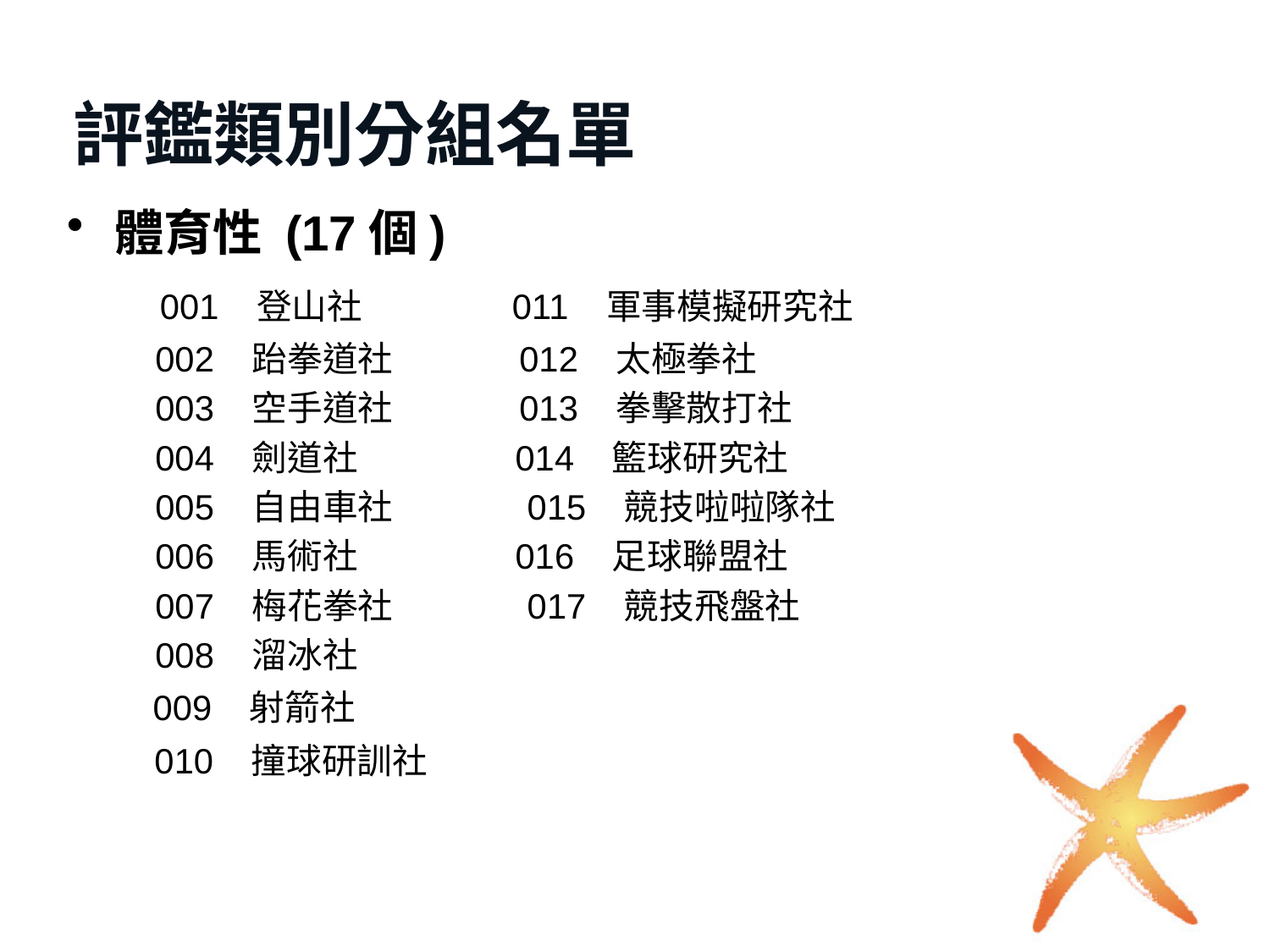

# 評鑑類別分組名單
體育性 (17個)
      001   登山社                  011   軍事模擬研究社
        002   跆拳道社               012   太極拳社
        003   空手道社               013   拳擊散打社
        004   劍道社                   014   籃球研究社
        005   自由車社                015   競技啦啦隊社
        006   馬術社                   016   足球聯盟社
        007   梅花拳社                017   競技飛盤社
        008   溜冰社
           009   射箭社
         010   撞球研訓社